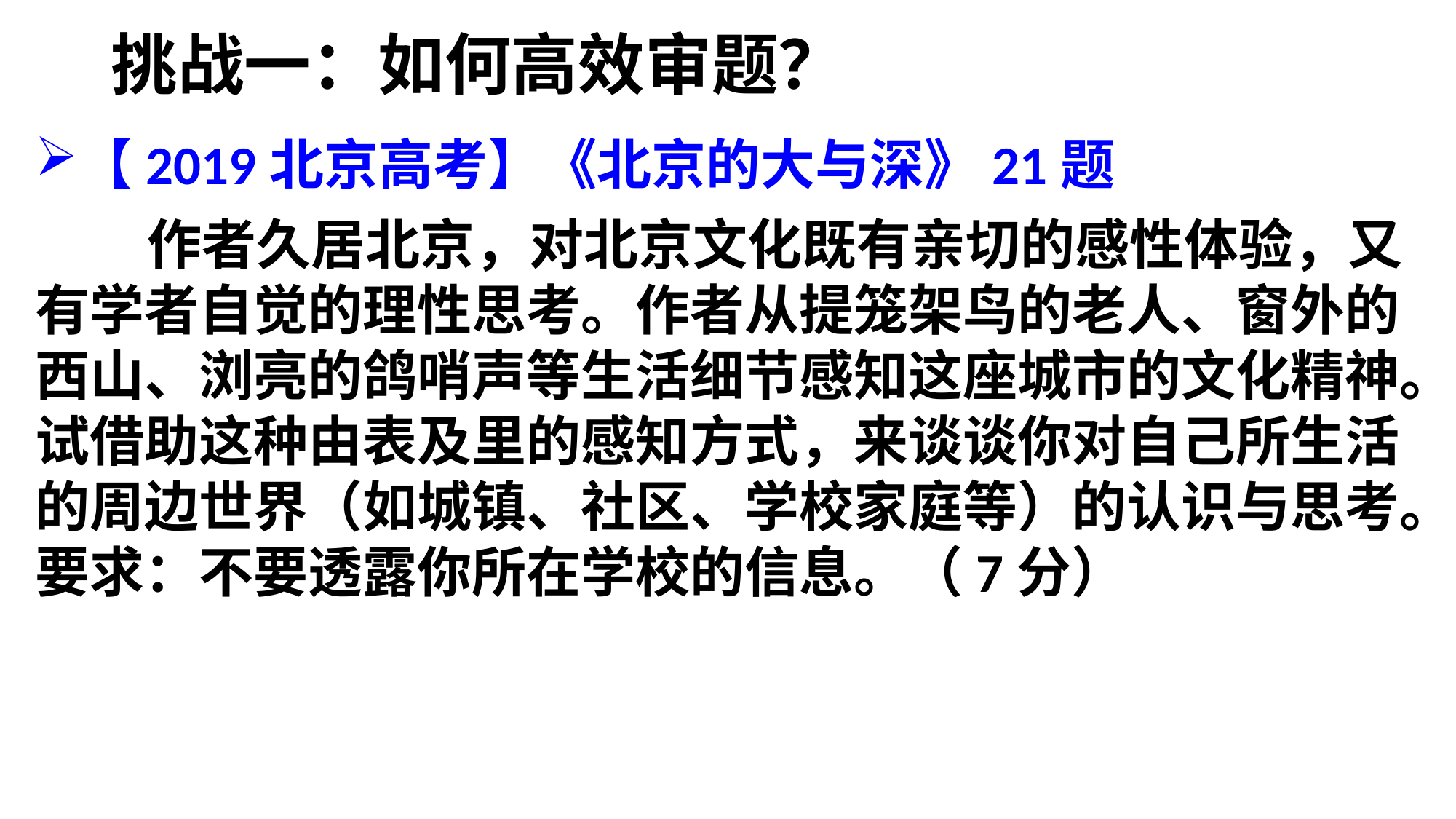

# 挑战一：如何高效审题？
【2019北京高考】《北京的大与深》21题
        作者久居北京，对北京文化既有亲切的感性体验，又有学者自觉的理性思考。作者从提笼架鸟的老人、窗外的西山、浏亮的鸽哨声等生活细节感知这座城市的文化精神。试借助这种由表及里的感知方式，来谈谈你对自己所生活的周边世界（如城镇、社区、学校家庭等）的认识与思考。要求：不要透露你所在学校的信息。（7分）